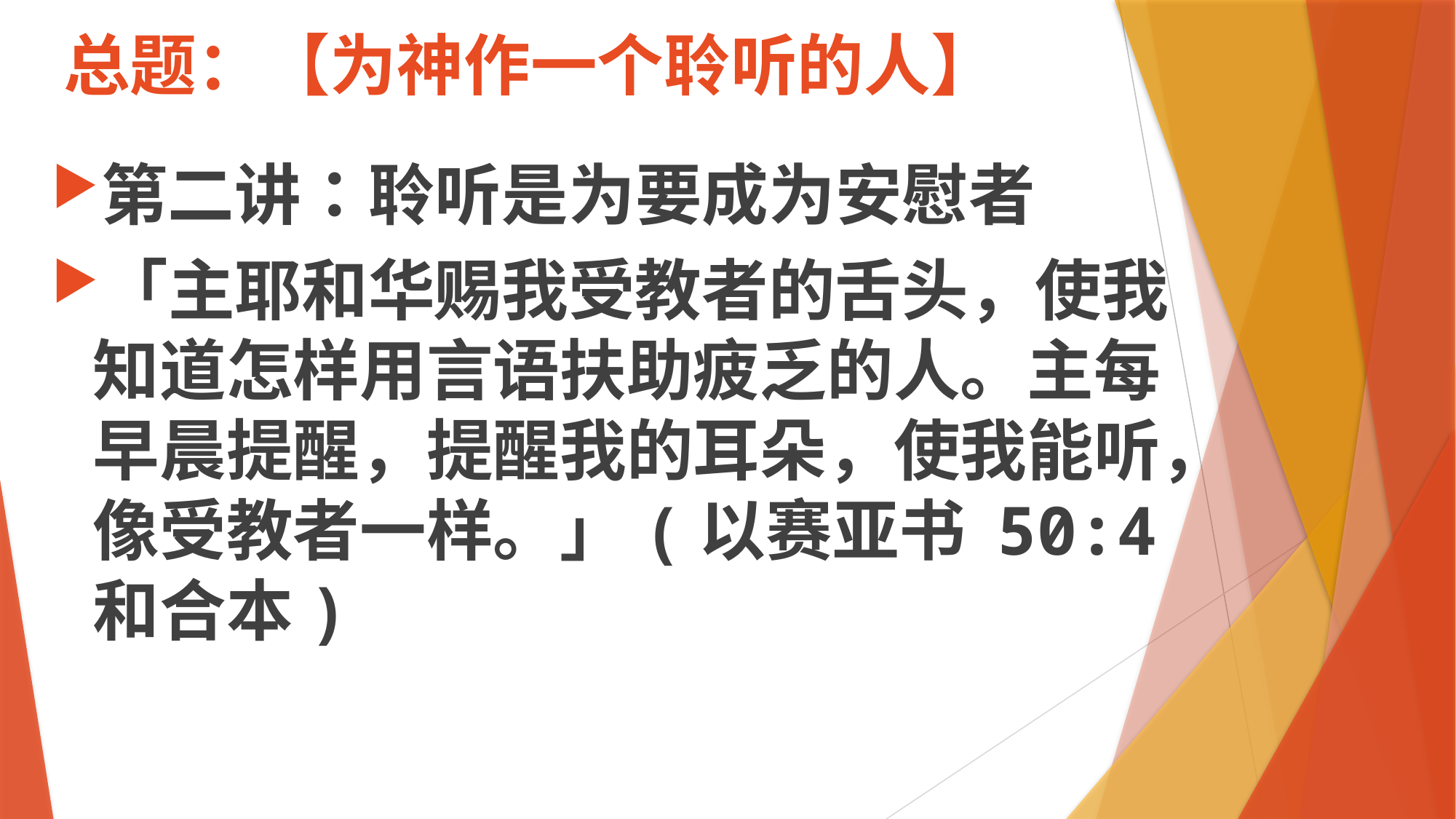

# 总题：【为神作一个聆听的人】
第二讲：聆听是为要成为安慰者
「主耶和华赐我受教者的舌头，使我知道怎样用言语扶助疲乏的人。主每早晨提醒，提醒我的耳朵，使我能听，像受教者一样。」(以赛亚书 50:4和合本)